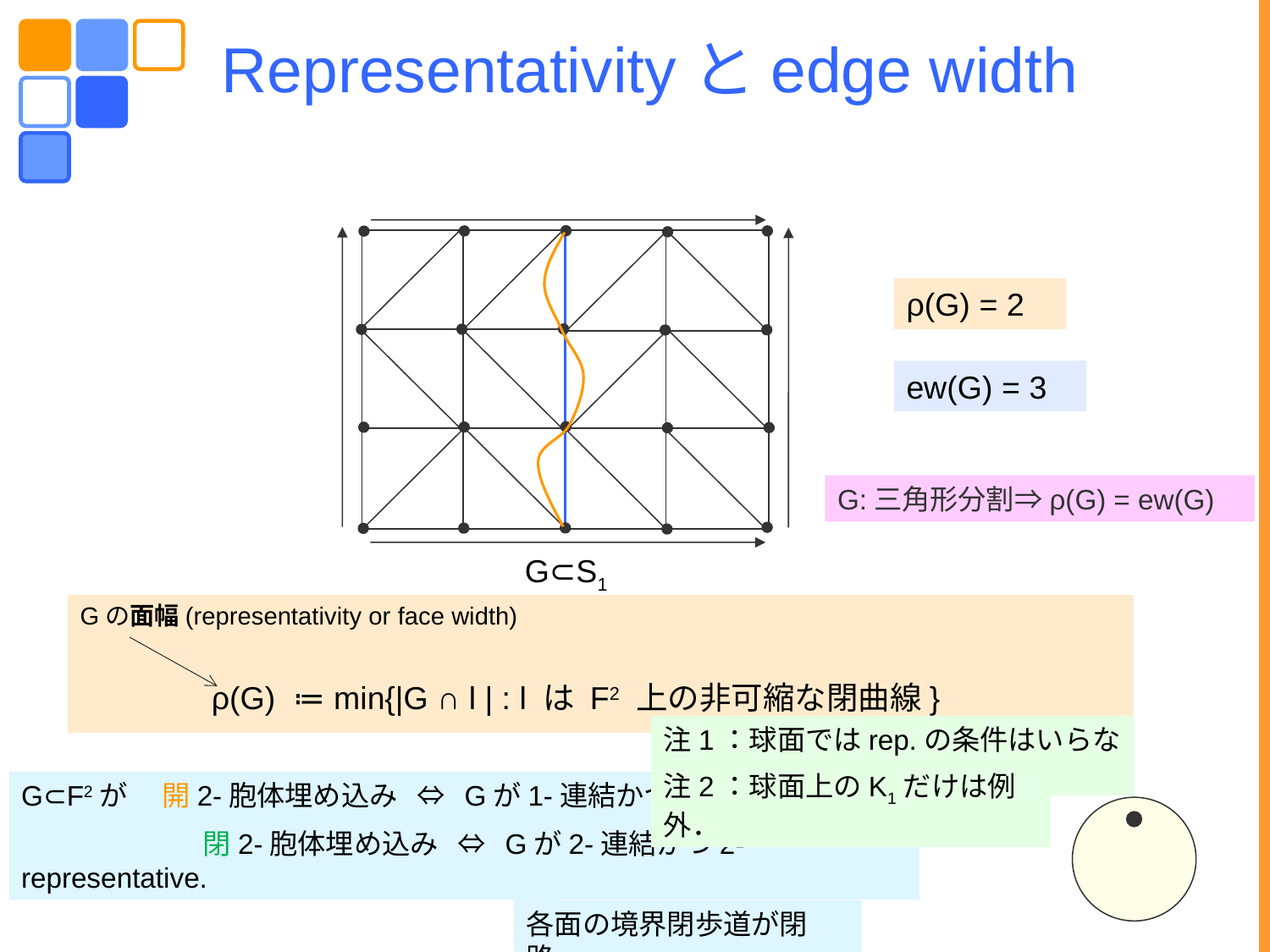

Representativityとedge width

ρ(G) = 2

ew(G) = 3

G:三角形分割⇒ρ(G) = ew(G)

G⊂S1
Gの面幅(representativity or face width)

ρ(G)  ≔ min{|G ∩ l | : l は F2 上の非可縮な閉曲線}
注1：球面ではrep.の条件はいらない．
注2：球面上のK1だけは例外．
G⊂F2が　 開2-胞体埋め込み   ⇔  Gが1-連結かつ1-representative.
　　　　　　  閉2-胞体埋め込み   ⇔  Gが2-連結かつ2-representative.

⇔
各面の境界閉歩道が閉路．